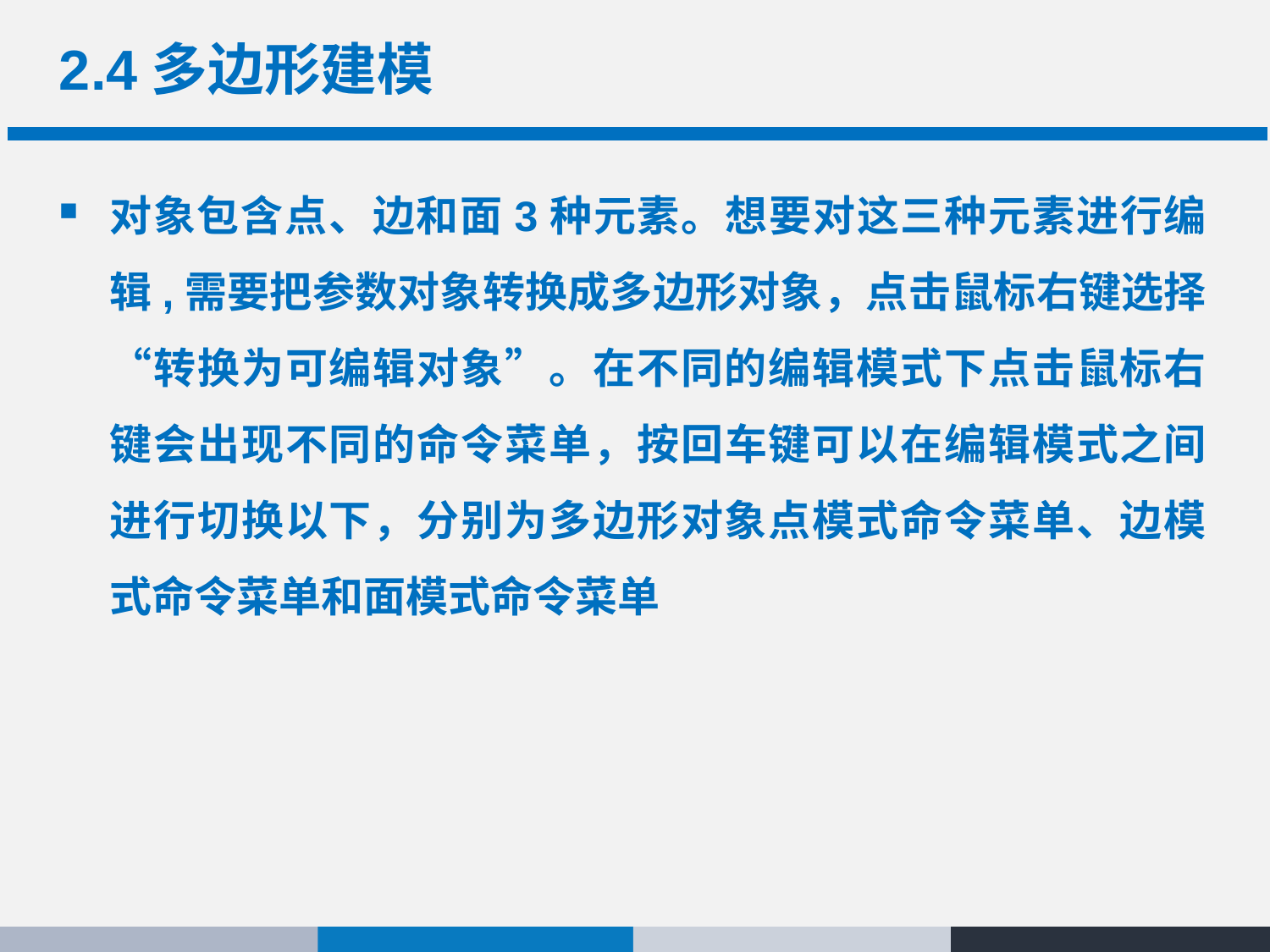

# 2.4多边形建模
对象包含点、边和面3种元素。想要对这三种元素进行编辑,需要把参数对象转换成多边形对象，点击鼠标右键选择“转换为可编辑对象”。在不同的编辑模式下点击鼠标右键会出现不同的命令菜单，按回车键可以在编辑模式之间进行切换以下，分别为多边形对象点模式命令菜单、边模式命令菜单和面模式命令菜单